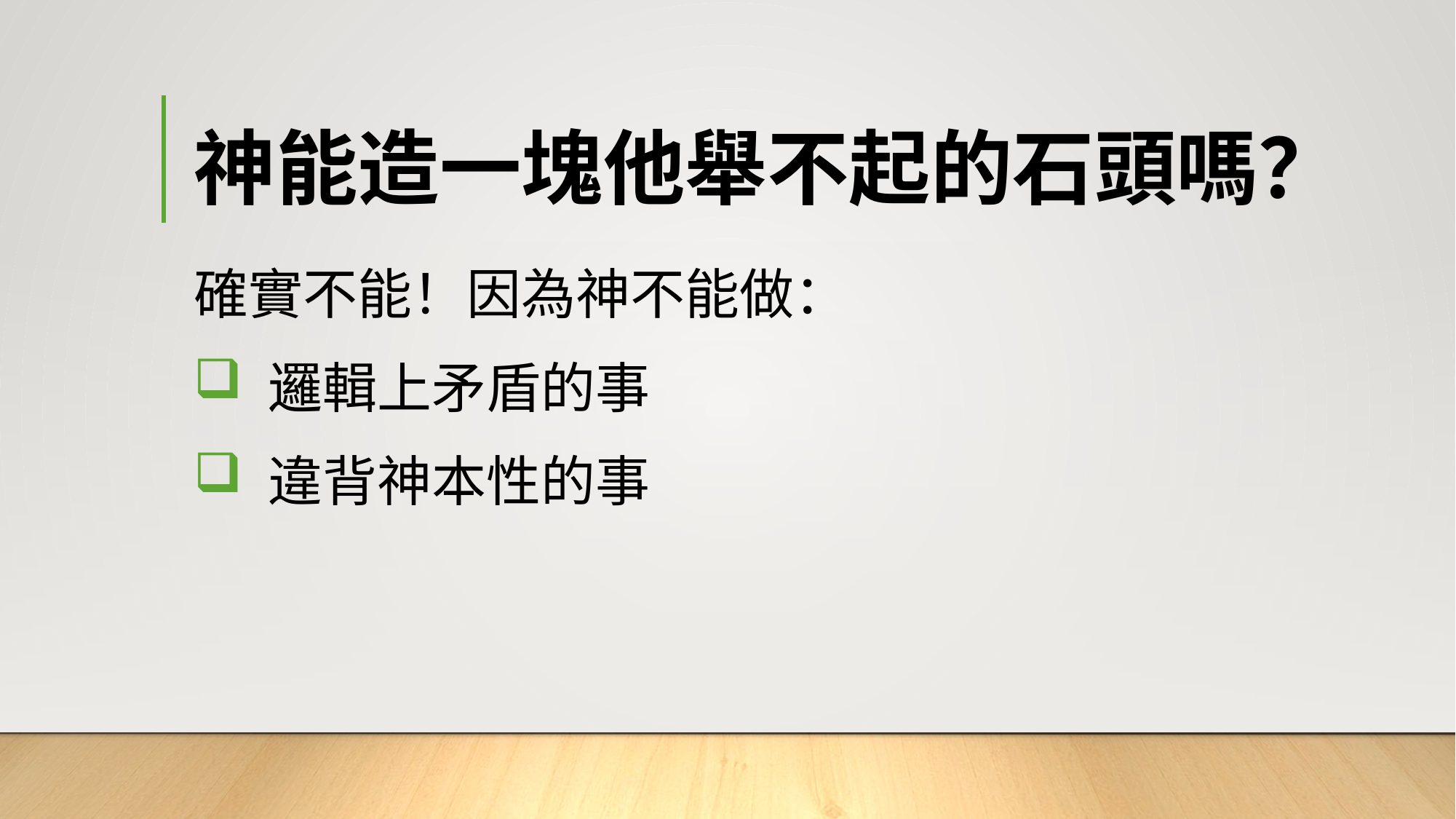

# 神能造一塊他舉不起的石頭嗎？
確實不能！因為神不能做：
 邏輯上矛盾的事
 違背神本性的事